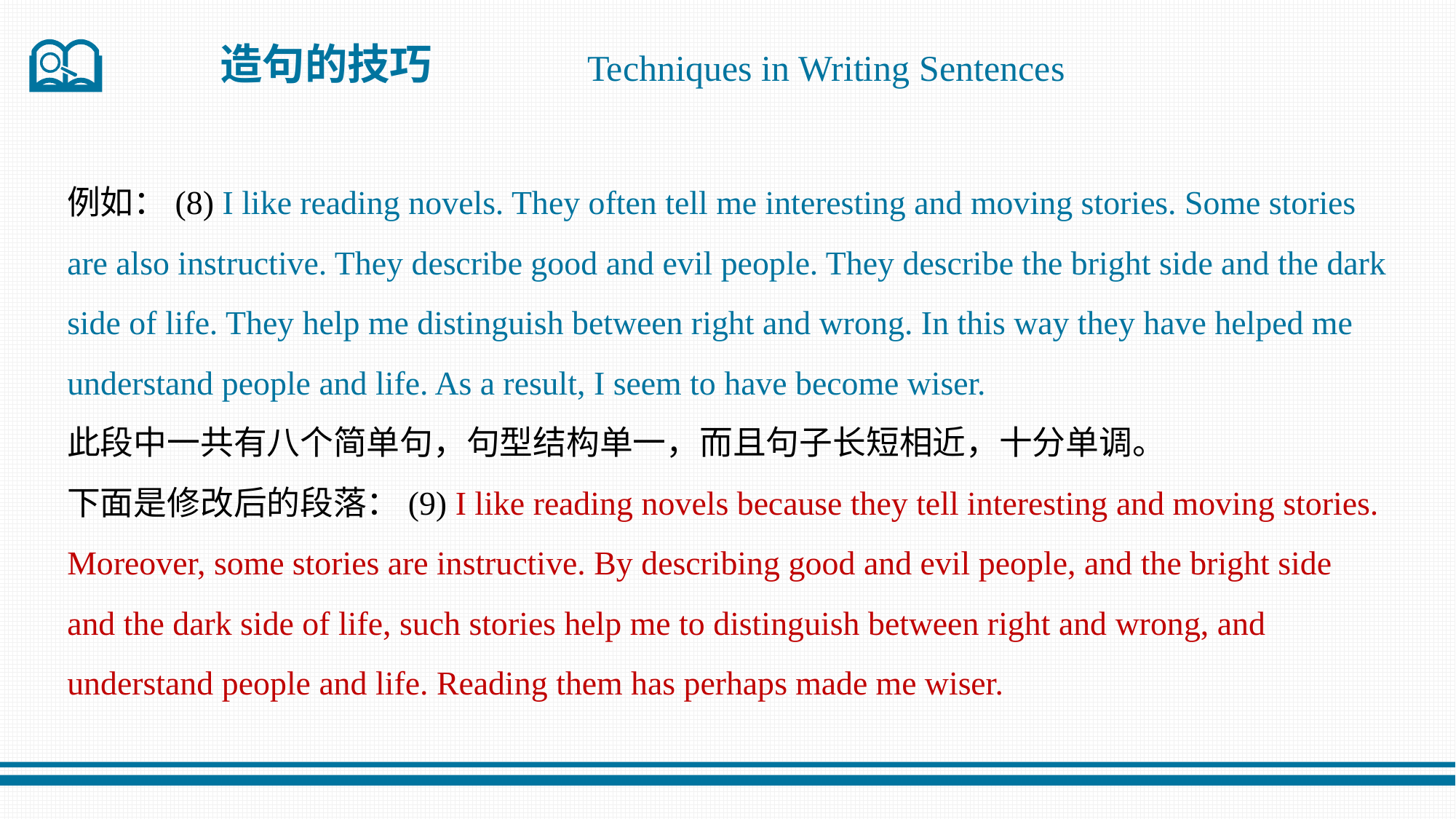

造句的技巧
Techniques in Writing Sentences
例如：(8) I like reading novels. They often tell me interesting and moving stories. Some stories are also instructive. They describe good and evil people. They describe the bright side and the dark
side of life. They help me distinguish between right and wrong. In this way they have helped me
understand people and life. As a result, I seem to have become wiser.
此段中一共有八个简单句，句型结构单一，而且句子长短相近，十分单调。
下面是修改后的段落：(9) I like reading novels because they tell interesting and moving stories. Moreover, some stories are instructive. By describing good and evil people, and the bright side and the dark side of life, such stories help me to distinguish between right and wrong, and understand people and life. Reading them has perhaps made me wiser.